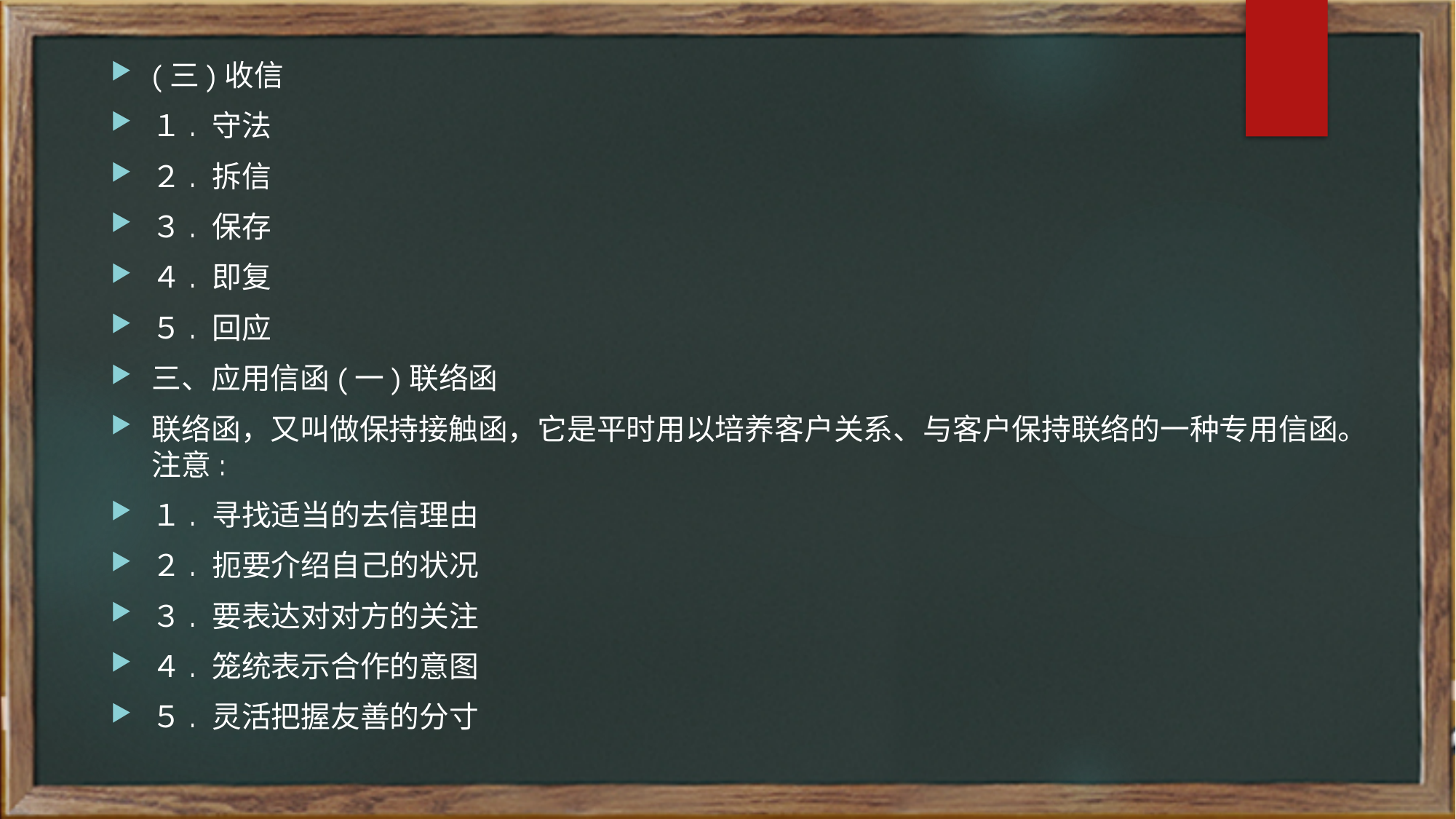

(三)收信
１. 守法
２. 拆信
３. 保存
４. 即复
５. 回应
三、应用信函(一)联络函
联络函，又叫做保持接触函，它是平时用以培养客户关系、与客户保持联络的一种专用信函。注意:
１. 寻找适当的去信理由
２. 扼要介绍自己的状况
３. 要表达对对方的关注
４. 笼统表示合作的意图
５. 灵活把握友善的分寸